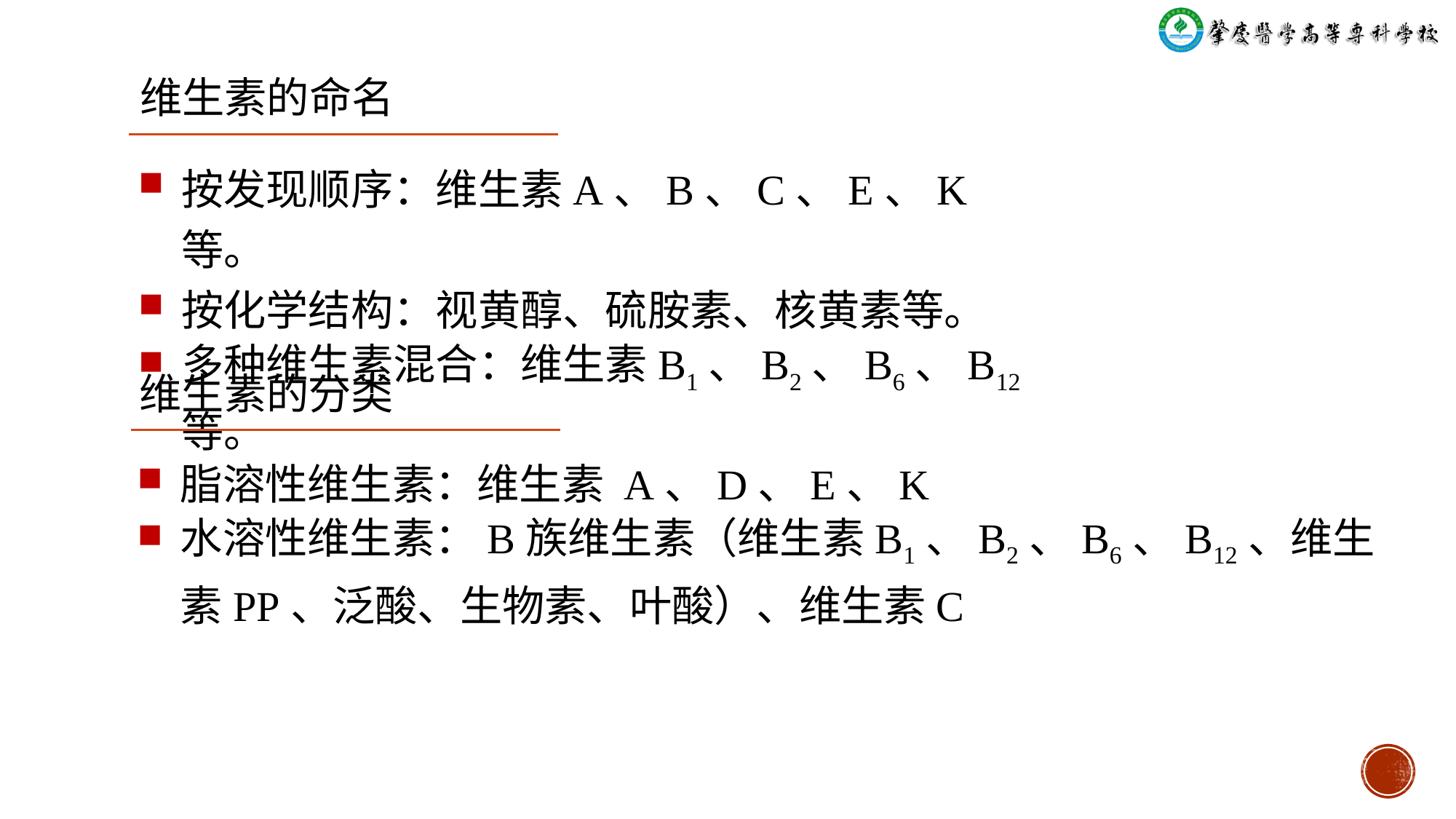

维生素的命名
按发现顺序：维生素A、B、C、E、K等。
按化学结构：视黄醇、硫胺素、核黄素等。
多种维生素混合：维生素B1、B2、B6、B12等。
维生素的分类
脂溶性维生素：维生素 A、D、E、K
水溶性维生素：B族维生素（维生素B1、B2、B6、B12、维生素PP、泛酸、生物素、叶酸）、维生素C